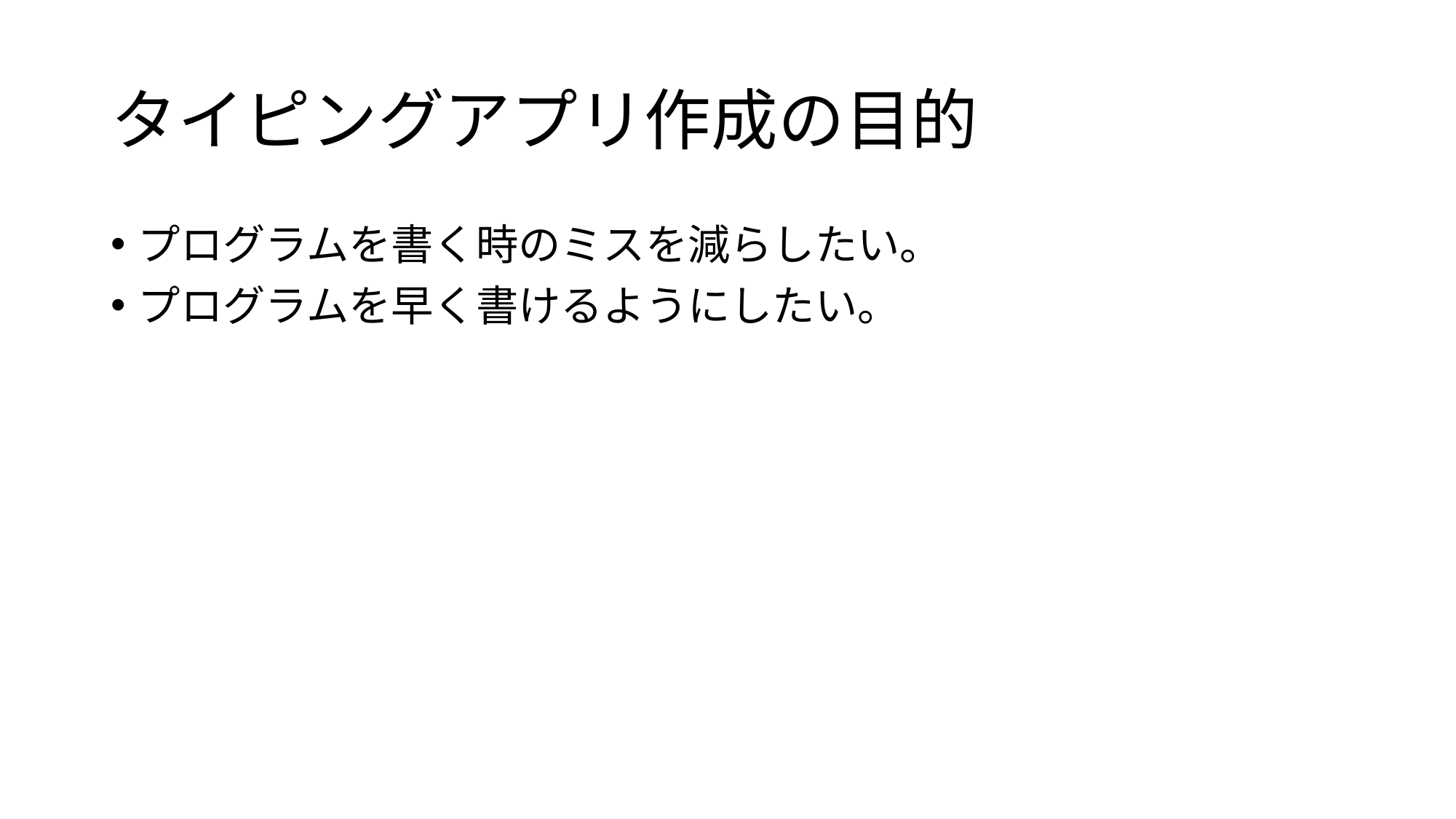

# タイピングアプリ作成の目的
プログラムを書く時のミスを減らしたい。
プログラムを早く書けるようにしたい。